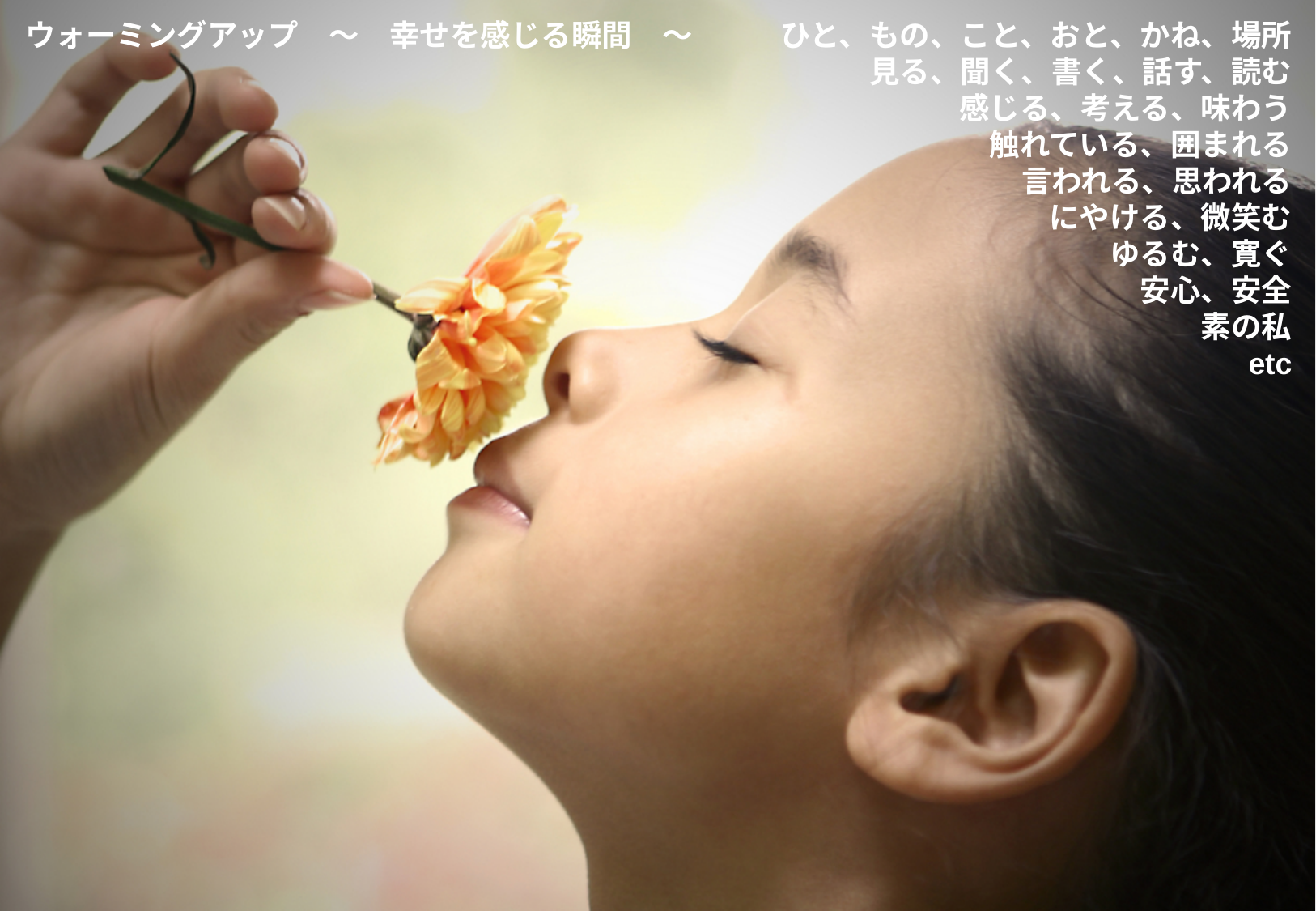

ウォーミングアップ　～　幸せを感じる瞬間　～

ひと、もの、こと、おと、かね、場所
見る、聞く、書く、話す、読む
感じる、考える、味わう
触れている、囲まれる
言われる、思われる
にやける、微笑む
ゆるむ、寛ぐ
安心、安全
素の私
etc